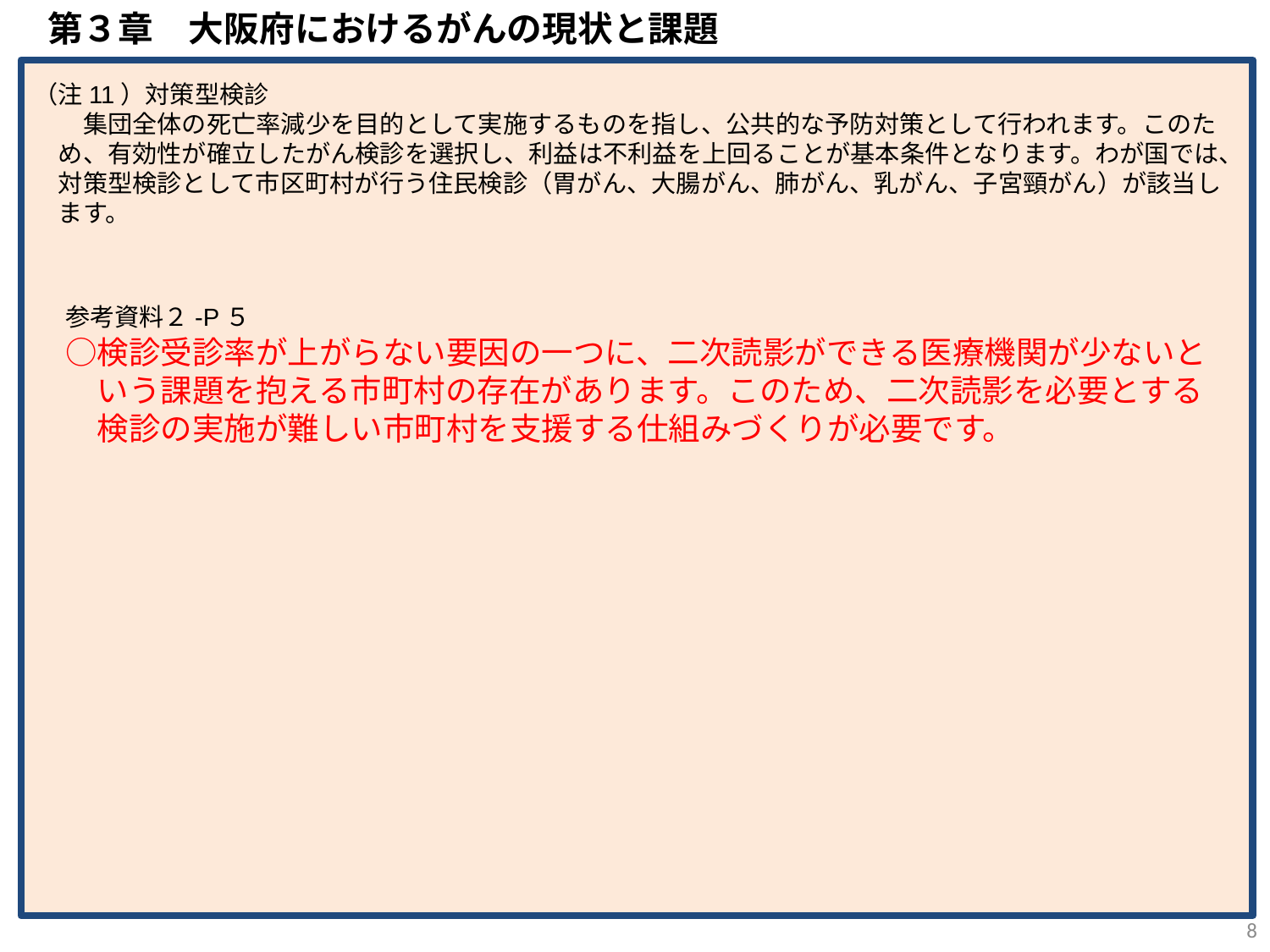

第３章　大阪府におけるがんの現状と課題

（注11）対策型検診
　　集団全体の死亡率減少を目的として実施するものを指し、公共的な予防対策として行われます。このた
　め、有効性が確立したがん検診を選択し、利益は不利益を上回ることが基本条件となります。わが国では、
　対策型検診として市区町村が行う住民検診（胃がん、大腸がん、肺がん、乳がん、子宮頸がん）が該当し
　ます。

　参考資料２-P５
　○検診受診率が上がらない要因の一つに、二次読影ができる医療機関が少ないと
　　いう課題を抱える市町村の存在があります。このため、二次読影を必要とする
　　検診の実施が難しい市町村を支援する仕組みづくりが必要です。

8